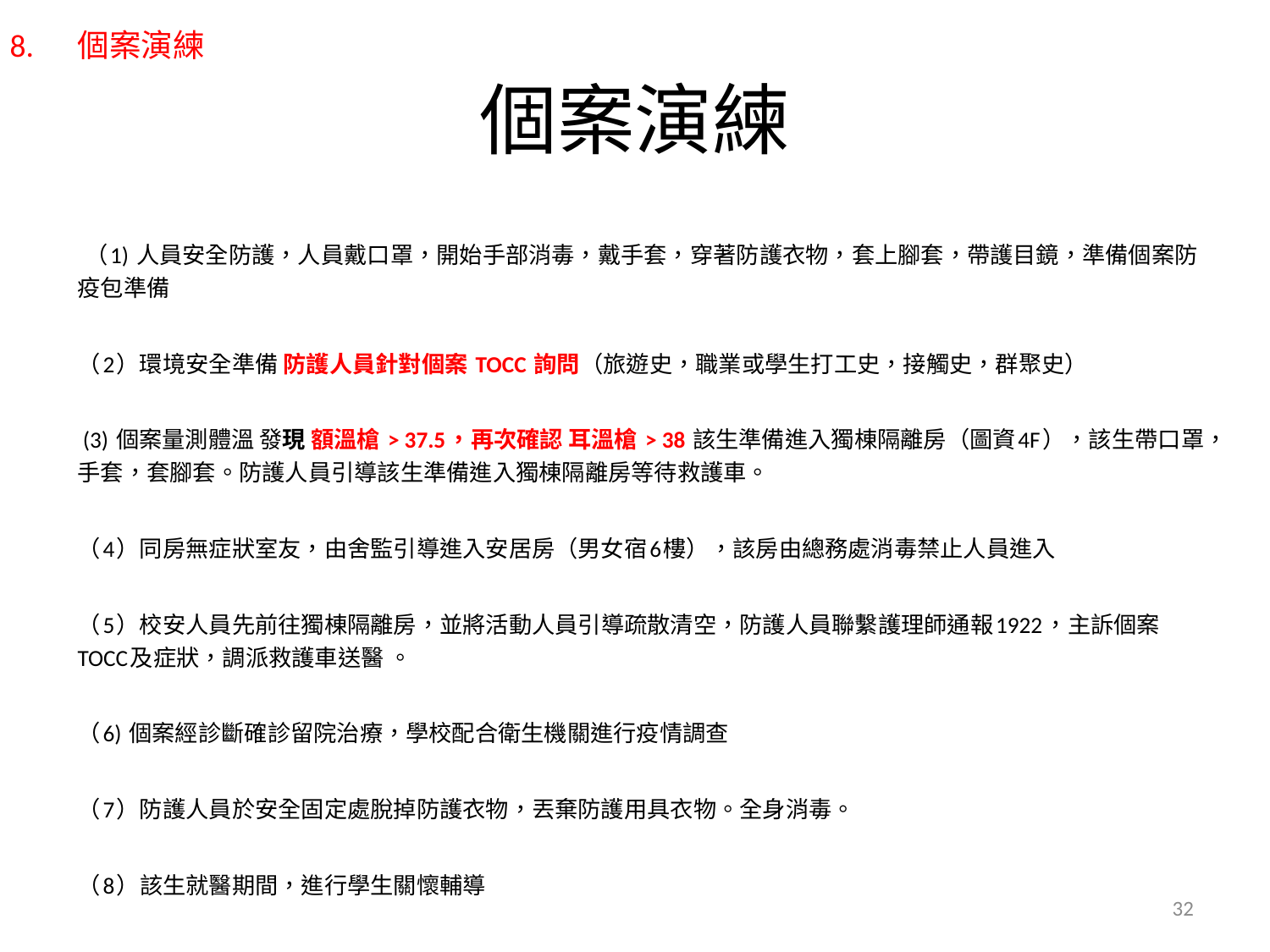

8.     個案演練
# 個案演練

 （1) 人員安全防護，人員戴口罩，開始手部消毒，戴手套，穿著防護衣物，套上腳套，帶護目鏡，準備個案防疫包準備

（2）環境安全準備 防護人員針對個案 TOCC 詢問（旅遊史，職業或學生打工史，接觸史，群聚史）

 (3) 個案量測體溫 發現 額溫槍 > 37.5，再次確認 耳溫槍 > 38 該生準備進入獨棟隔離房（圖資4F），該生帶口罩，手套，套腳套。防護人員引導該生準備進入獨棟隔離房等待救護車。

（4）同房無症狀室友，由舍監引導進入安居房（男女宿6樓），該房由總務處消毒禁止人員進入

（5）校安人員先前往獨棟隔離房，並將活動人員引導疏散清空，防護人員聯繫護理師通報1922，主訴個案TOCC及症狀，調派救護車送醫 。

（6) 個案經診斷確診留院治療，學校配合衛生機關進行疫情調查

（7）防護人員於安全固定處脫掉防護衣物，丟棄防護用具衣物。全身消毒。

（8）該生就醫期間，進行學生關懷輔導
32